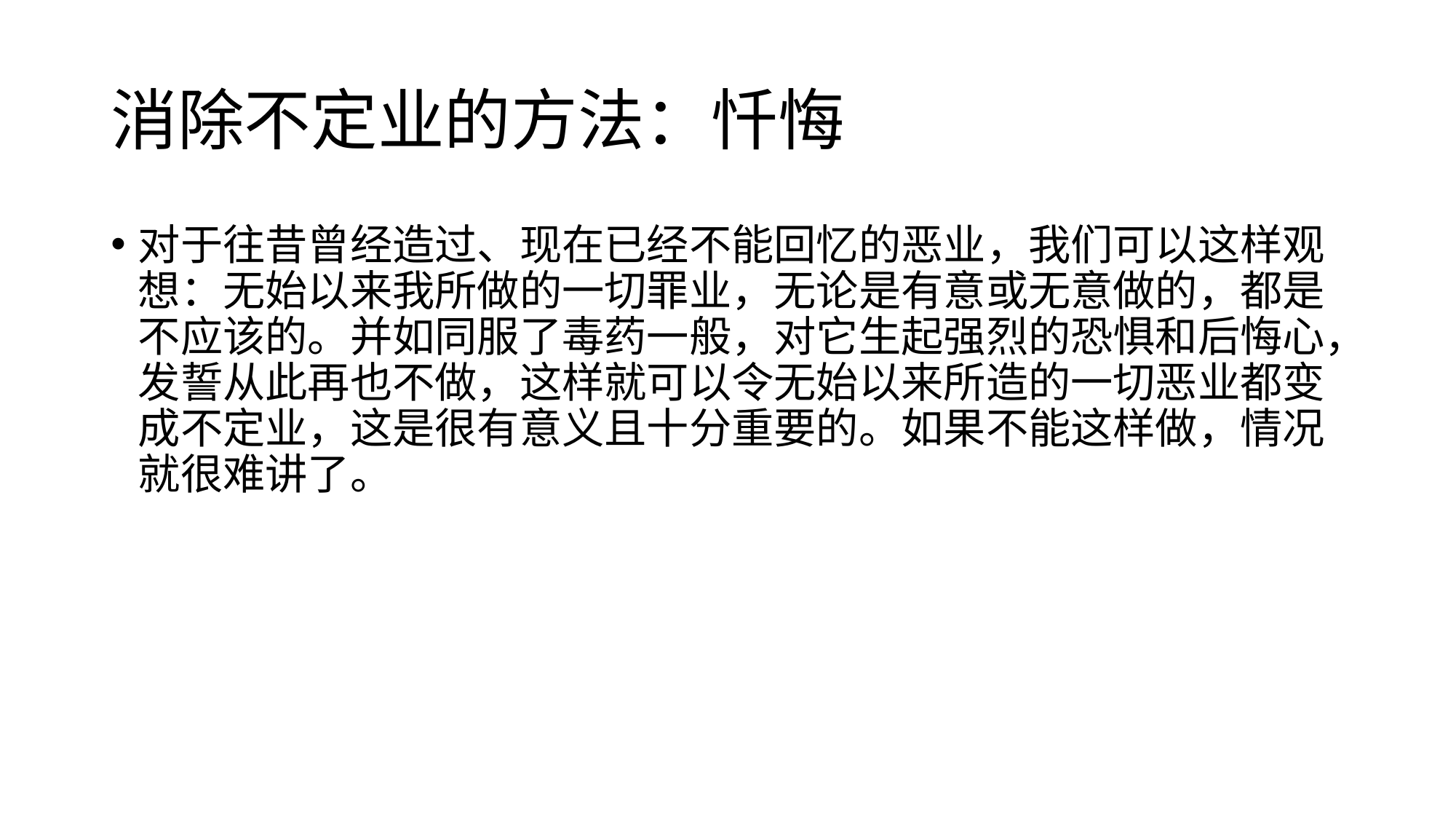

# 消除不定业的方法：忏悔
对于往昔曾经造过、现在已经不能回忆的恶业，我们可以这样观想：无始以来我所做的一切罪业，无论是有意或无意做的，都是不应该的。并如同服了毒药一般，对它生起强烈的恐惧和后悔心，发誓从此再也不做，这样就可以令无始以来所造的一切恶业都变成不定业，这是很有意义且十分重要的。如果不能这样做，情况就很难讲了。